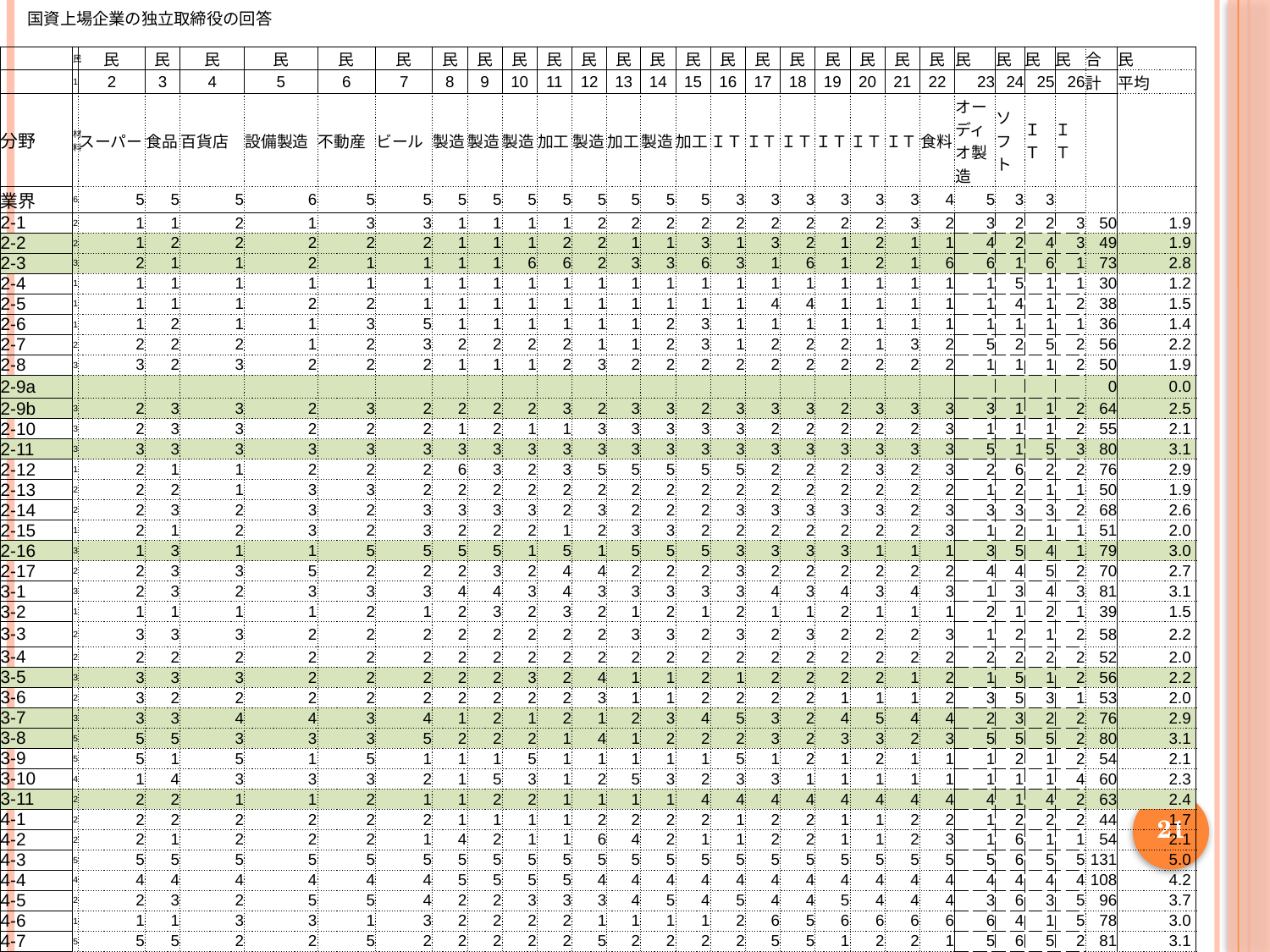

国資上場企業の独立取締役の回答
|  | 民 | 民 | 民 | 民 | 民 | 民 | 民 | 民 | 民 | 民 | 民 | 民 | 民 | 民 | 民 | 民 | 民 | 民 | 民 | 民 | 民 | 民 | 民 | 民 | 民 | 民 | 合 | 民 |
| --- | --- | --- | --- | --- | --- | --- | --- | --- | --- | --- | --- | --- | --- | --- | --- | --- | --- | --- | --- | --- | --- | --- | --- | --- | --- | --- | --- | --- |
|  | 1 | 2 | 3 | 4 | 5 | 6 | 7 | 8 | 9 | 10 | 11 | 12 | 13 | 14 | 15 | 16 | 17 | 18 | 19 | 20 | 21 | 22 | 23 | 24 | 25 | 26 | 計 | 平均 |
| 分野 | 材料 | スーパー | 食品 | 百貨店 | 設備製造 | 不動産 | ビール | 製造 | 製造 | 製造 | 加工 | 製造 | 加工 | 製造 | 加工 | ＩＴ | ＩＴ | ＩＴ | ＩＴ | ＩＴ | ＩＴ | 食料 | オーディオ製造 | ソフト | ＩＴ | ＩＴ |  |  |
| 業界 | 6 | 5 | 5 | 5 | 6 | 5 | 5 | 5 | 5 | 5 | 5 | 5 | 5 | 5 | 5 | 3 | 3 | 3 | 3 | 3 | 3 | 4 | 5 | 3 | 3 |  |  |  |
| 2-1 | 2 | 1 | 1 | 2 | 1 | 3 | 3 | 1 | 1 | 1 | 1 | 2 | 2 | 2 | 2 | 2 | 2 | 2 | 2 | 2 | 3 | 2 | 3 | 2 | 2 | 3 | 50 | 1.9 |
| 2-2 | 2 | 1 | 2 | 2 | 2 | 2 | 2 | 1 | 1 | 1 | 2 | 2 | 1 | 1 | 3 | 1 | 3 | 2 | 1 | 2 | 1 | 1 | 4 | 2 | 4 | 3 | 49 | 1.9 |
| 2-3 | 3 | 2 | 1 | 1 | 2 | 1 | 1 | 1 | 1 | 6 | 6 | 2 | 3 | 3 | 6 | 3 | 1 | 6 | 1 | 2 | 1 | 6 | 6 | 1 | 6 | 1 | 73 | 2.8 |
| 2-4 | 1 | 1 | 1 | 1 | 1 | 1 | 1 | 1 | 1 | 1 | 1 | 1 | 1 | 1 | 1 | 1 | 1 | 1 | 1 | 1 | 1 | 1 | 1 | 5 | 1 | 1 | 30 | 1.2 |
| 2-5 | 1 | 1 | 1 | 1 | 2 | 2 | 1 | 1 | 1 | 1 | 1 | 1 | 1 | 1 | 1 | 1 | 4 | 4 | 1 | 1 | 1 | 1 | 1 | 4 | 1 | 2 | 38 | 1.5 |
| 2-6 | 1 | 1 | 2 | 1 | 1 | 3 | 5 | 1 | 1 | 1 | 1 | 1 | 1 | 2 | 3 | 1 | 1 | 1 | 1 | 1 | 1 | 1 | 1 | 1 | 1 | 1 | 36 | 1.4 |
| 2-7 | 2 | 2 | 2 | 2 | 1 | 2 | 3 | 2 | 2 | 2 | 2 | 1 | 1 | 2 | 3 | 1 | 2 | 2 | 2 | 1 | 3 | 2 | 5 | 2 | 5 | 2 | 56 | 2.2 |
| 2-8 | 3 | 3 | 2 | 3 | 2 | 2 | 2 | 1 | 1 | 1 | 2 | 3 | 2 | 2 | 2 | 2 | 2 | 2 | 2 | 2 | 2 | 2 | 1 | 1 | 1 | 2 | 50 | 1.9 |
| 2-9a |  |  |  |  |  |  |  |  |  |  |  |  |  |  |  |  |  |  |  |  |  |  |  |  |  |  | 0 | 0.0 |
| 2-9b | 3 | 2 | 3 | 3 | 2 | 3 | 2 | 2 | 2 | 2 | 3 | 2 | 3 | 3 | 2 | 3 | 3 | 3 | 2 | 3 | 3 | 3 | 3 | 1 | 1 | 2 | 64 | 2.5 |
| 2-10 | 3 | 2 | 3 | 3 | 2 | 2 | 2 | 1 | 2 | 1 | 1 | 3 | 3 | 3 | 3 | 3 | 2 | 2 | 2 | 2 | 2 | 3 | 1 | 1 | 1 | 2 | 55 | 2.1 |
| 2-11 | 3 | 3 | 3 | 3 | 3 | 3 | 3 | 3 | 3 | 3 | 3 | 3 | 3 | 3 | 3 | 3 | 3 | 3 | 3 | 3 | 3 | 3 | 5 | 1 | 5 | 3 | 80 | 3.1 |
| 2-12 | 1 | 2 | 1 | 1 | 2 | 2 | 2 | 6 | 3 | 2 | 3 | 5 | 5 | 5 | 5 | 5 | 2 | 2 | 2 | 3 | 2 | 3 | 2 | 6 | 2 | 2 | 76 | 2.9 |
| 2-13 | 2 | 2 | 2 | 1 | 3 | 3 | 2 | 2 | 2 | 2 | 2 | 2 | 2 | 2 | 2 | 2 | 2 | 2 | 2 | 2 | 2 | 2 | 1 | 2 | 1 | 1 | 50 | 1.9 |
| 2-14 | 2 | 2 | 3 | 2 | 3 | 2 | 3 | 3 | 3 | 3 | 2 | 3 | 2 | 2 | 2 | 3 | 3 | 3 | 3 | 3 | 2 | 3 | 3 | 3 | 3 | 2 | 68 | 2.6 |
| 2-15 | 1 | 2 | 1 | 2 | 3 | 2 | 3 | 2 | 2 | 2 | 1 | 2 | 3 | 3 | 2 | 2 | 2 | 2 | 2 | 2 | 2 | 3 | 1 | 2 | 1 | 1 | 51 | 2.0 |
| 2-16 | 3 | 1 | 3 | 1 | 1 | 5 | 5 | 5 | 5 | 1 | 5 | 1 | 5 | 5 | 5 | 3 | 3 | 3 | 3 | 1 | 1 | 1 | 3 | 5 | 4 | 1 | 79 | 3.0 |
| 2-17 | 2 | 2 | 3 | 3 | 5 | 2 | 2 | 2 | 3 | 2 | 4 | 4 | 2 | 2 | 2 | 3 | 2 | 2 | 2 | 2 | 2 | 2 | 4 | 4 | 5 | 2 | 70 | 2.7 |
| 3-1 | 3 | 2 | 3 | 2 | 3 | 3 | 3 | 4 | 4 | 3 | 4 | 3 | 3 | 3 | 3 | 3 | 4 | 3 | 4 | 3 | 4 | 3 | 1 | 3 | 4 | 3 | 81 | 3.1 |
| 3-2 | 1 | 1 | 1 | 1 | 1 | 2 | 1 | 2 | 3 | 2 | 3 | 2 | 1 | 2 | 1 | 2 | 1 | 1 | 2 | 1 | 1 | 1 | 2 | 1 | 2 | 1 | 39 | 1.5 |
| 3-3 | 2 | 3 | 3 | 3 | 2 | 2 | 2 | 2 | 2 | 2 | 2 | 2 | 3 | 3 | 2 | 3 | 2 | 3 | 2 | 2 | 2 | 3 | 1 | 2 | 1 | 2 | 58 | 2.2 |
| 3-4 | 2 | 2 | 2 | 2 | 2 | 2 | 2 | 2 | 2 | 2 | 2 | 2 | 2 | 2 | 2 | 2 | 2 | 2 | 2 | 2 | 2 | 2 | 2 | 2 | 2 | 2 | 52 | 2.0 |
| 3-5 | 3 | 3 | 3 | 3 | 2 | 2 | 2 | 2 | 2 | 3 | 2 | 4 | 1 | 1 | 2 | 1 | 2 | 2 | 2 | 2 | 1 | 2 | 1 | 5 | 1 | 2 | 56 | 2.2 |
| 3-6 | 2 | 3 | 2 | 2 | 2 | 2 | 2 | 2 | 2 | 2 | 2 | 3 | 1 | 1 | 2 | 2 | 2 | 2 | 1 | 1 | 1 | 2 | 3 | 5 | 3 | 1 | 53 | 2.0 |
| 3-7 | 3 | 3 | 3 | 4 | 4 | 3 | 4 | 1 | 2 | 1 | 2 | 1 | 2 | 3 | 4 | 5 | 3 | 2 | 4 | 5 | 4 | 4 | 2 | 3 | 2 | 2 | 76 | 2.9 |
| 3-8 | 5 | 5 | 5 | 3 | 3 | 3 | 5 | 2 | 2 | 2 | 1 | 4 | 1 | 2 | 2 | 2 | 3 | 2 | 3 | 3 | 2 | 3 | 5 | 5 | 5 | 2 | 80 | 3.1 |
| 3-9 | 5 | 5 | 1 | 5 | 1 | 5 | 1 | 1 | 1 | 5 | 1 | 1 | 1 | 1 | 1 | 5 | 1 | 2 | 1 | 2 | 1 | 1 | 1 | 2 | 1 | 2 | 54 | 2.1 |
| 3-10 | 4 | 1 | 4 | 3 | 3 | 3 | 2 | 1 | 5 | 3 | 1 | 2 | 5 | 3 | 2 | 3 | 3 | 1 | 1 | 1 | 1 | 1 | 1 | 1 | 1 | 4 | 60 | 2.3 |
| 3-11 | 2 | 2 | 2 | 1 | 1 | 2 | 1 | 1 | 2 | 2 | 1 | 1 | 1 | 1 | 4 | 4 | 4 | 4 | 4 | 4 | 4 | 4 | 4 | 1 | 4 | 2 | 63 | 2.4 |
| 4-1 | 2 | 2 | 2 | 2 | 2 | 2 | 2 | 1 | 1 | 1 | 1 | 2 | 2 | 2 | 2 | 1 | 2 | 2 | 1 | 1 | 2 | 2 | 1 | 2 | 2 | 2 | 44 | 1.7 |
| 4-2 | 2 | 2 | 1 | 2 | 2 | 2 | 1 | 4 | 2 | 1 | 1 | 6 | 4 | 2 | 1 | 1 | 2 | 2 | 1 | 1 | 2 | 3 | 1 | 6 | 1 | 1 | 54 | 2.1 |
| 4-3 | 5 | 5 | 5 | 5 | 5 | 5 | 5 | 5 | 5 | 5 | 5 | 5 | 5 | 5 | 5 | 5 | 5 | 5 | 5 | 5 | 5 | 5 | 5 | 6 | 5 | 5 | 131 | 5.0 |
| 4-4 | 4 | 4 | 4 | 4 | 4 | 4 | 4 | 5 | 5 | 5 | 5 | 4 | 4 | 4 | 4 | 4 | 4 | 4 | 4 | 4 | 4 | 4 | 4 | 4 | 4 | 4 | 108 | 4.2 |
| 4-5 | 2 | 2 | 3 | 2 | 5 | 5 | 4 | 2 | 2 | 3 | 3 | 3 | 4 | 5 | 4 | 5 | 4 | 4 | 5 | 4 | 4 | 4 | 3 | 6 | 3 | 5 | 96 | 3.7 |
| 4-6 | 1 | 1 | 1 | 3 | 3 | 1 | 3 | 2 | 2 | 2 | 2 | 1 | 1 | 1 | 1 | 2 | 6 | 5 | 6 | 6 | 6 | 6 | 6 | 4 | 1 | 5 | 78 | 3.0 |
| 4-7 | 5 | 5 | 5 | 2 | 2 | 5 | 2 | 2 | 2 | 2 | 2 | 5 | 2 | 2 | 2 | 2 | 5 | 5 | 1 | 2 | 2 | 1 | 5 | 6 | 5 | 2 | 81 | 3.1 |
| 4-8 | 4 | 4 | 4 | 4 | 4 | 4 | 4 | 1 | 1 | 1 | 1 | 4 | 4 | 4 | 4 | 4 | 2 | 2 | 2 | 2 | 2 | 2 | 4 | 1 | 4 | 4 | 77 | 3.0 |
| 4-9 | 3 | 3 | 3 | 3 | 3 | 4 | 3 | 2 | 2 | 3 | 2 | 3 | 3 | 3 | 2 | 3 | 2 | 2 | 3 | 2 | 3 | 3 | 3 | 4 | 3 | 3 | 73 | 2.8 |
| 4-10 | 3 | 3 | 3 | 2 | 2 | 2 | 3 | 2 | 2 | 2 | 2 | 2 | 2 | 2 | 2 | 2 | 2 | 2 | 2 | 2 | 2 | 2 | 1 | 2 | 1 | 1 | 53 | 2.0 |
| 5-1 | 4 | 4 | 4 | 1 | 3 | 3 | 3 | 1 | 1 | 4 | 1 | 3 | 3 | 3 | 2 | 2 | 2 | 3 | 2 | 3 | 3 | 3 | 4 | 6 | 4 | 3 | 75 | 2.9 |
| 5-2 | 2 | 5 | 1 | 2 | 1 | 2 | 1 | 1 | 1 | 2 | 1 | 2 | 2 | 3 | 2 | 3 | 2 | 3 | 2 | 3 | 2 | 3 | 2 | 2 | 2 | 2 | 54 | 2.1 |
| 5-3 | 2 | 2 | 2 | 4 | 4 | 2 | 4 | 4 | 4 | 4 | 4 | 2 | 2 | 2 | 2 | 4 | 4 | 2 | 4 | 4 | 4 | 4 | 4 | 6 | 4 | 2 | 86 | 3.3 |
| 5-4 | 3 | 3 | 3 | 5 | 5 | 3 | 5 | 2 | 2 | 5 | 3 | 4 | 5 | 5 | 5 | 3 | 5 | 5 | 5 | 5 | 3 | 5 | 5 | 5 | 5 | 5 | 109 | 4.2 |
| 5-5 | 2 | 2 | 2 | 2 | 2 | 2 | 2 | 2 | 2 | 2 | 2 | 2 | 2 | 2 | 2 | 2 | 2 | 2 | 2 | 2 | 1 | 1 | 1 | 1 | 1 | 1 | 46 | 1.8 |
| 5-6 | 3 | 3 | 3 | 1 | 1 | 1 | 3 | 2 | 2 | 2 | 1 | 3 | 2 | 2 | 2 | 2 | 1 | 1 | 1 | 1 | 1 | 1 | 1 | 1 | 1 | 1 | 43 | 1.7 |
| 5-7 | 5 | 5 | 5 | 5 | 5 | 5 | 4 | 4 | 4 | 4 | 4 | 5 | 5 | 4 | 4 | 4 | 5 | 4 | 4 | 4 | 4 | 4 | 5 | 5 | 4 | 4 | 115 | 4.4 |
21